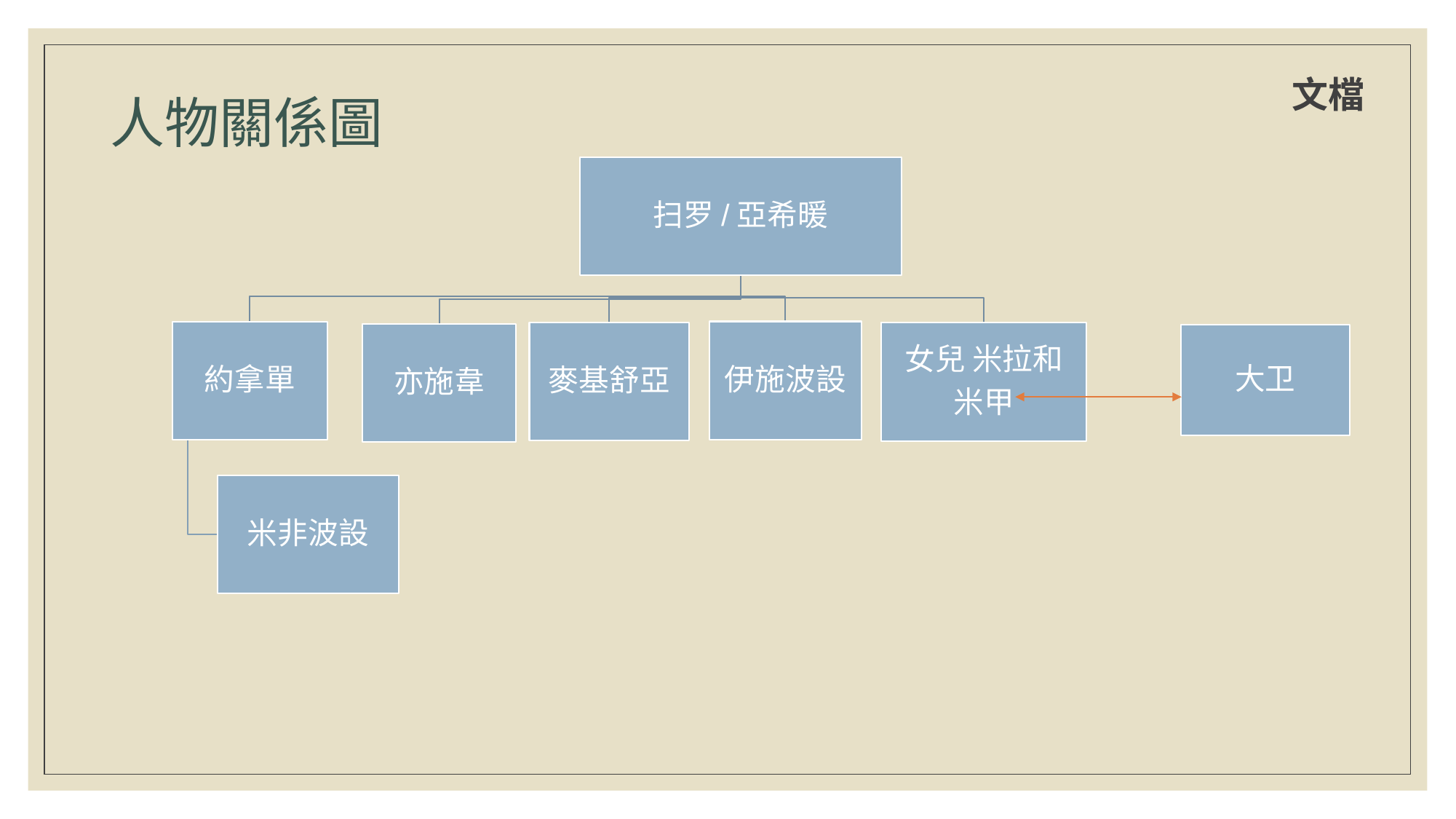

人物關係圖
文檔
扫罗/亞希暖
約拿單
米非波設
亦施韋
麥基舒亞
伊施波設
女兒 米拉和
米甲
大卫